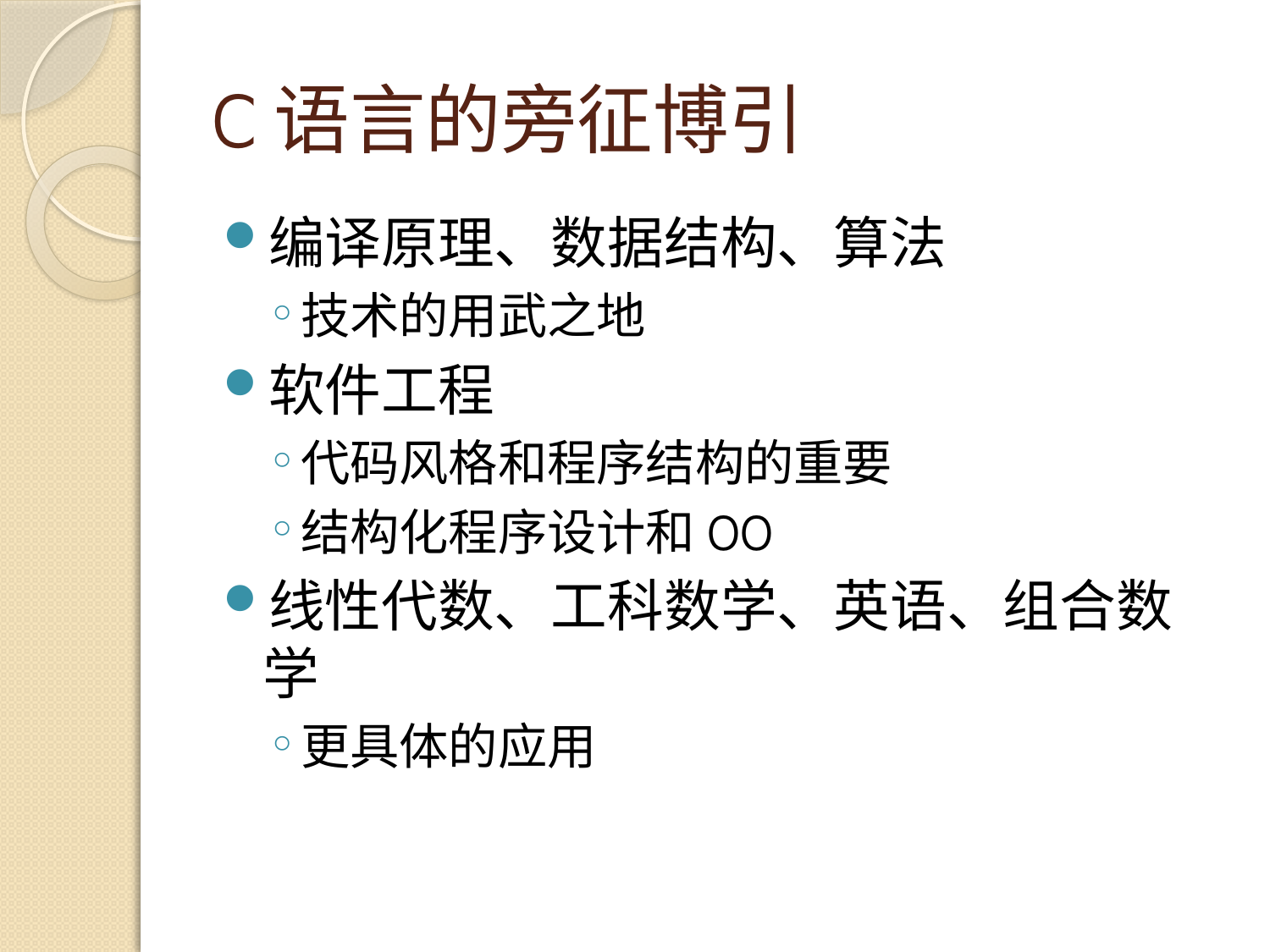

# C语言的旁征博引
编译原理、数据结构、算法
技术的用武之地
软件工程
代码风格和程序结构的重要
结构化程序设计和OO
线性代数、工科数学、英语、组合数学
更具体的应用